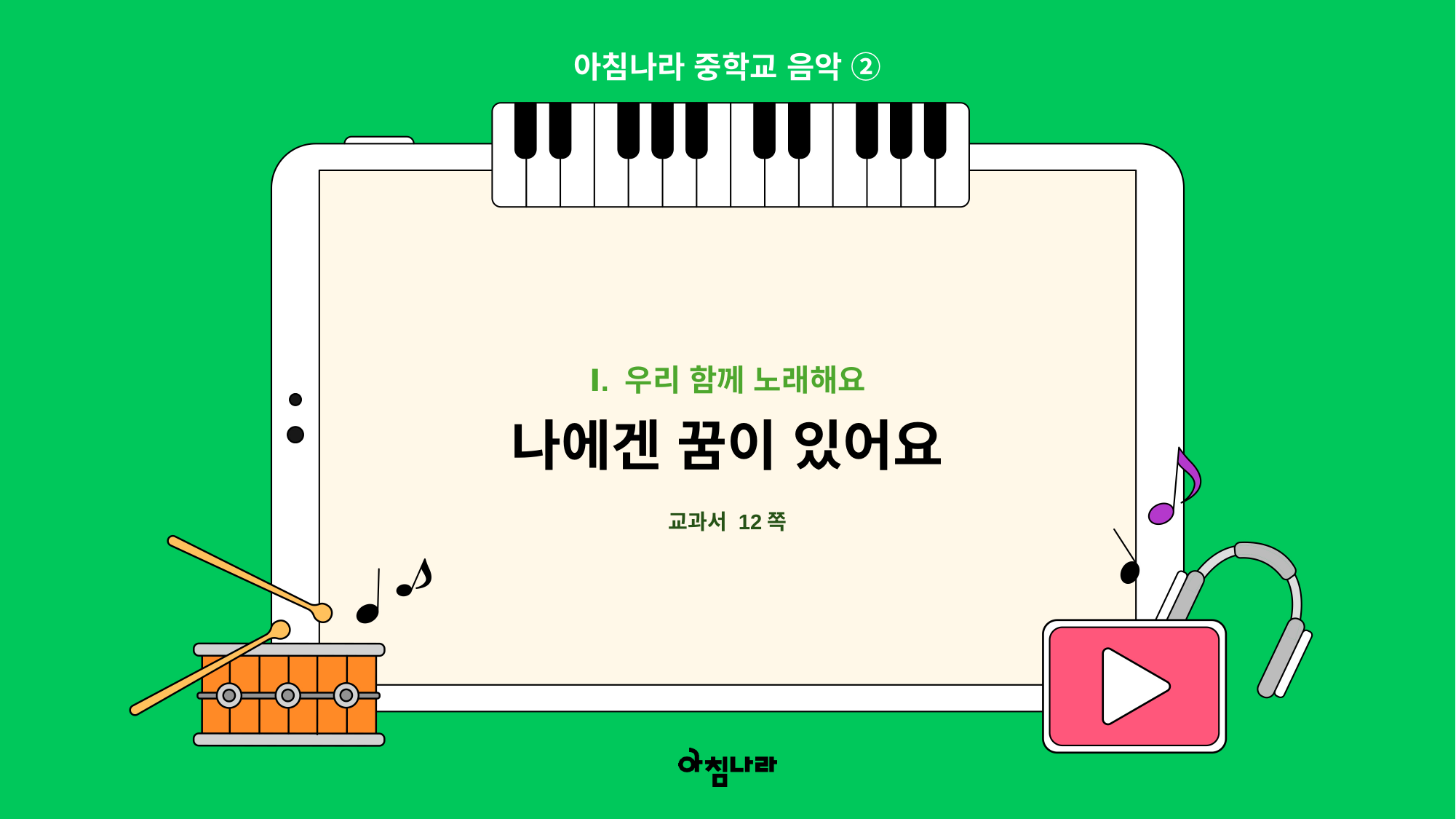

아침나라 중학교 음악 ②
Ⅰ. 우리 함께 노래해요
나에겐 꿈이 있어요
교과서 12쪽